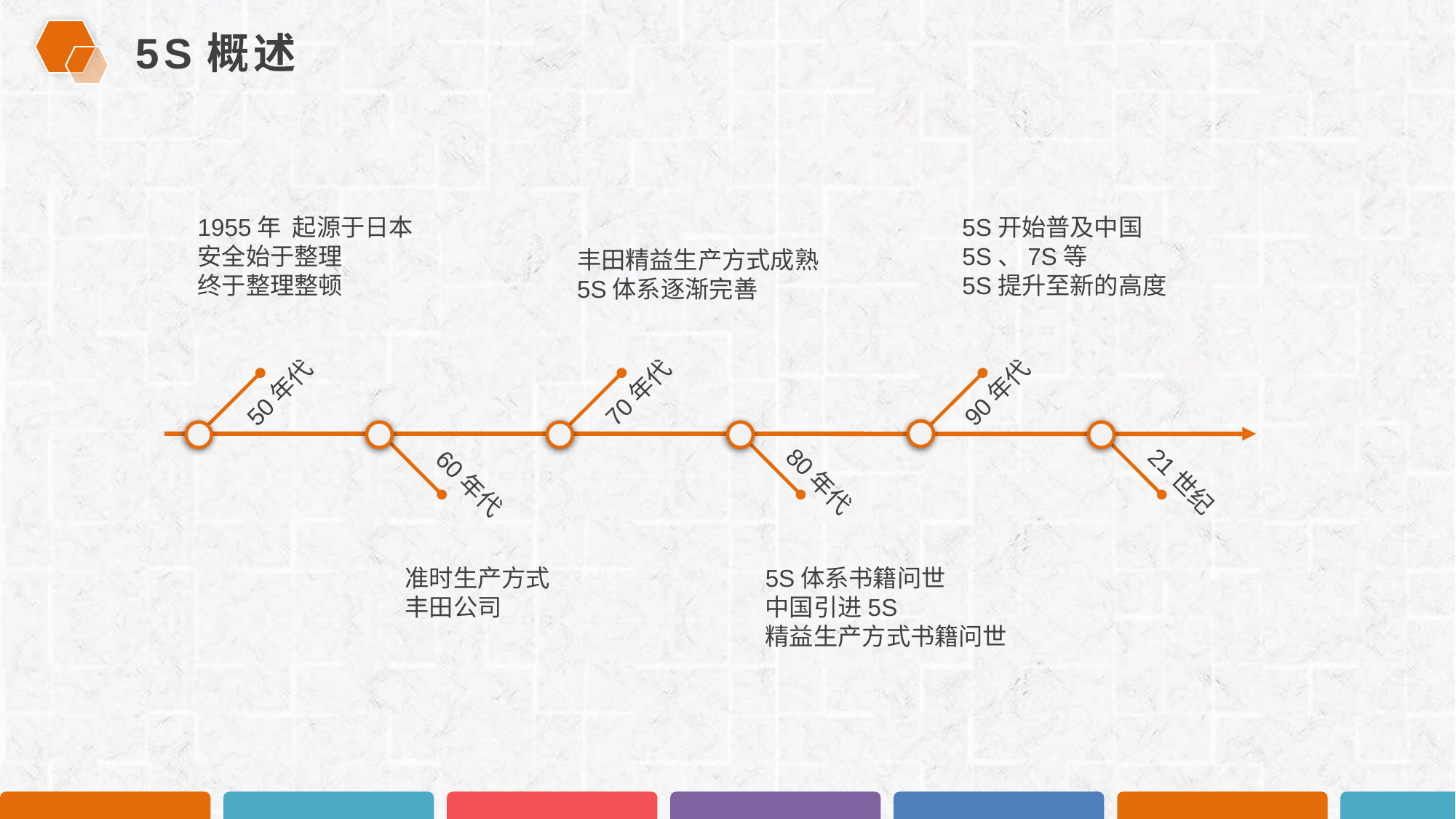

5S概述

1955年  起源于日本
安全始于整理
终于整理整顿
5S开始普及中国
5S、7S等
5S提升至新的高度
丰田精益生产方式成熟
5S体系逐渐完善
50年代
70年代
90年代

80年代
21世纪
60年代
准时生产方式
丰田公司
5S体系书籍问世
中国引进5S
精益生产方式书籍问世